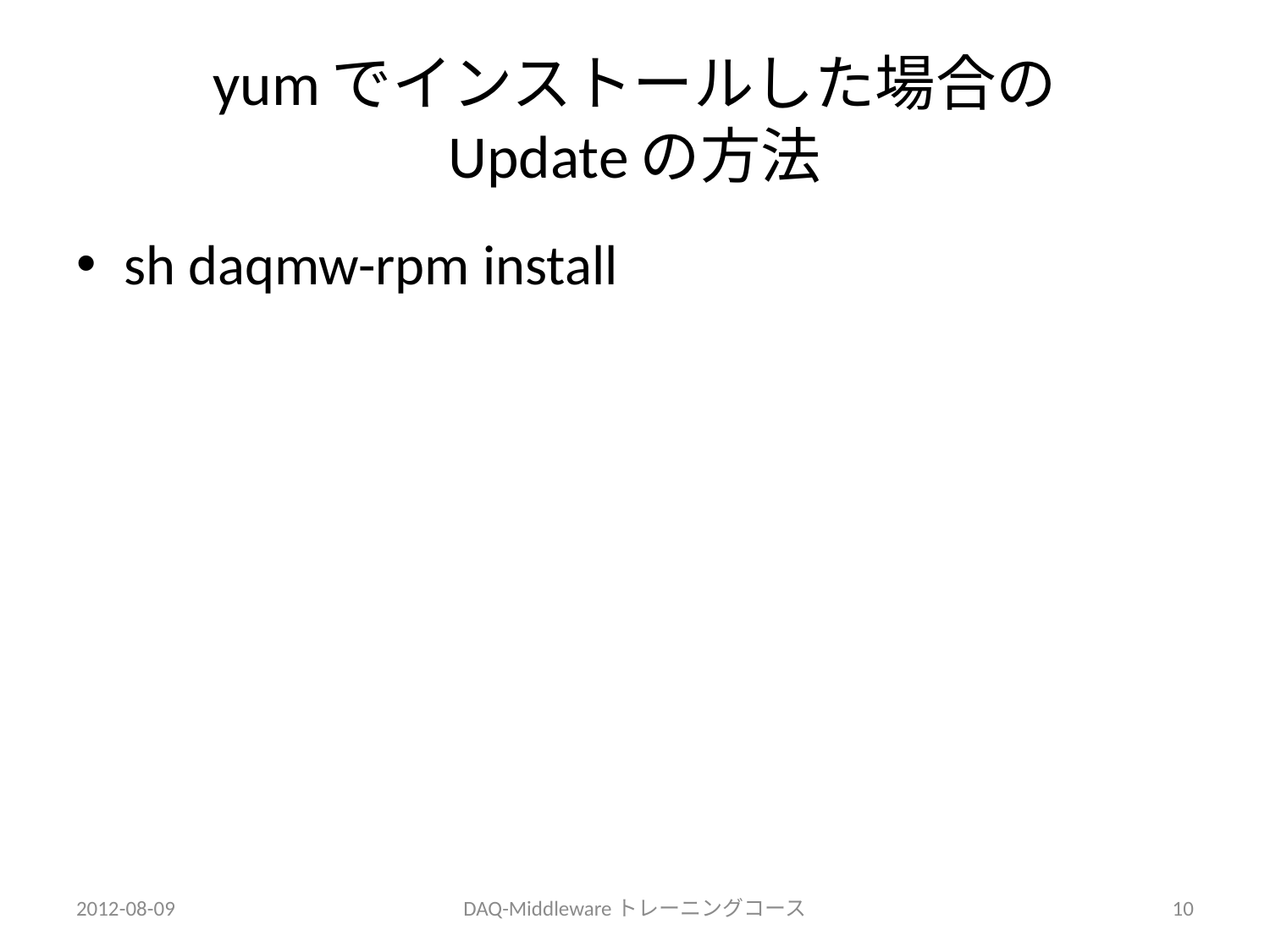

# yumでインストールした場合の Updateの方法
sh daqmw-rpm install

2012-08-09
DAQ-Middlewareトレーニングコース
10